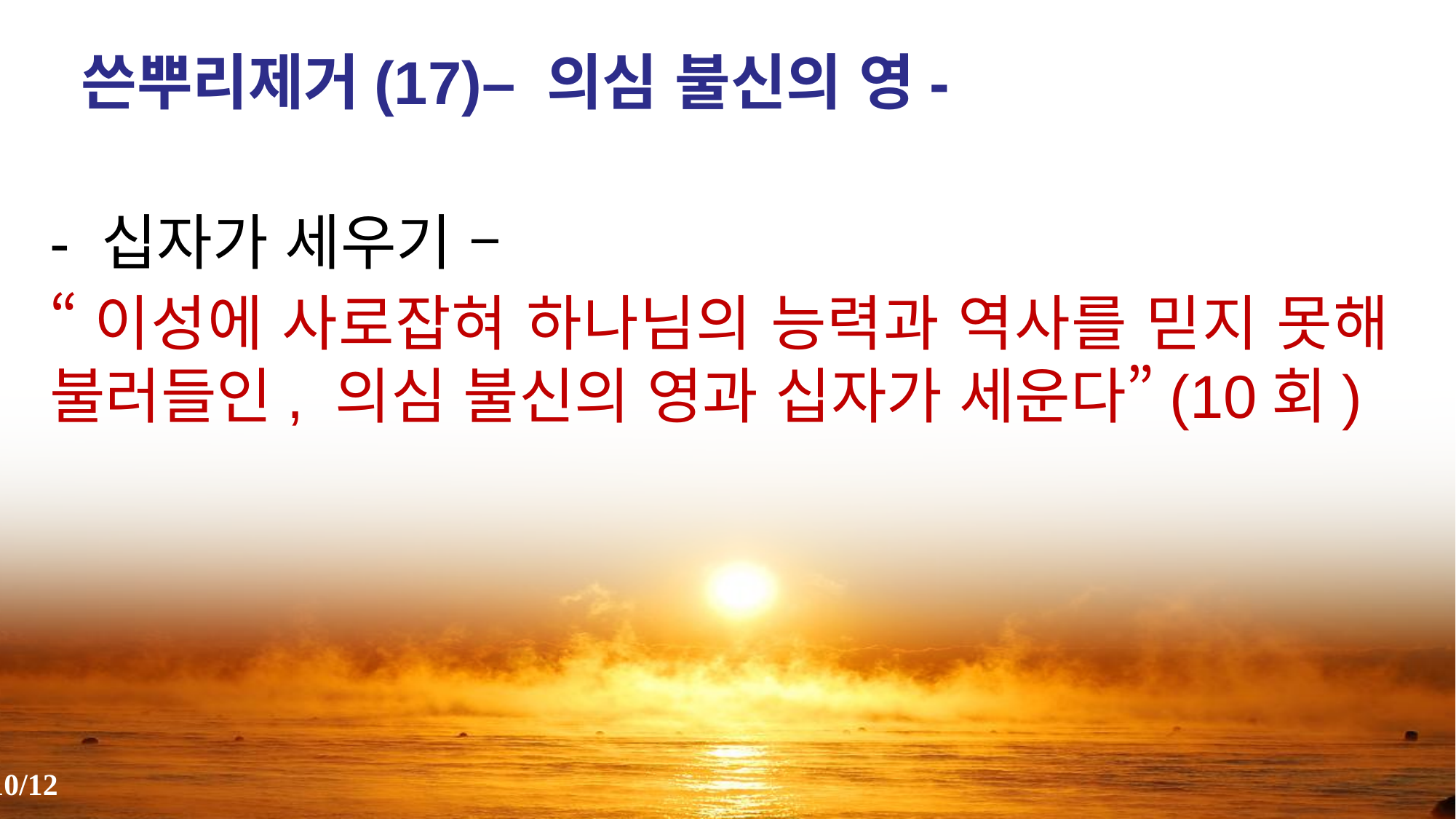

쓴뿌리제거(17)– 의심 불신의 영-

- 십자가 세우기 –
“이성에 사로잡혀 하나님의 능력과 역사를 믿지 못해 불러들인, 의심 불신의 영과 십자가 세운다”(10회)